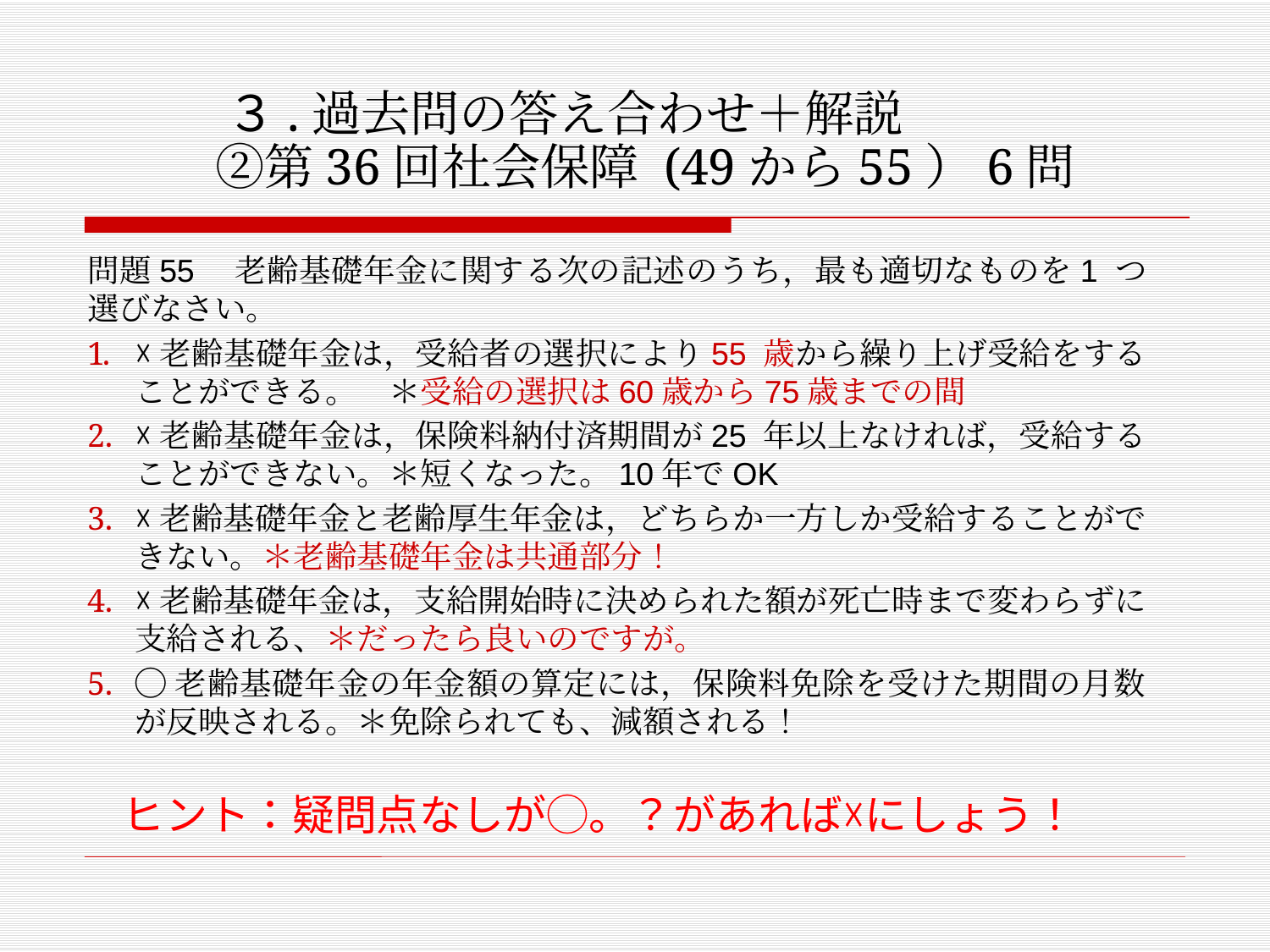

# ３.過去問の答え合わせ＋解説 　②第36回社会保障 (49から55）6問
問題55　老齢基礎年金に関する次の記述のうち，最も適切なものを1 つ選びなさい。
☓老齢基礎年金は，受給者の選択により55 歳から繰り上げ受給をすることができる。　＊受給の選択は60歳から75歳までの間
☓老齢基礎年金は，保険料納付済期間が25 年以上なければ，受給することができない。＊短くなった。10年でOK
☓老齢基礎年金と老齢厚生年金は，どちらか一方しか受給することができない。＊老齢基礎年金は共通部分！
☓老齢基礎年金は，支給開始時に決められた額が死亡時まで変わらずに支給される、＊だったら良いのですが。
◯老齢基礎年金の年金額の算定には，保険料免除を受けた期間の月数が反映される。＊免除られても、減額される！

ヒント：疑問点なしが◯。？があれば☓にしょう！